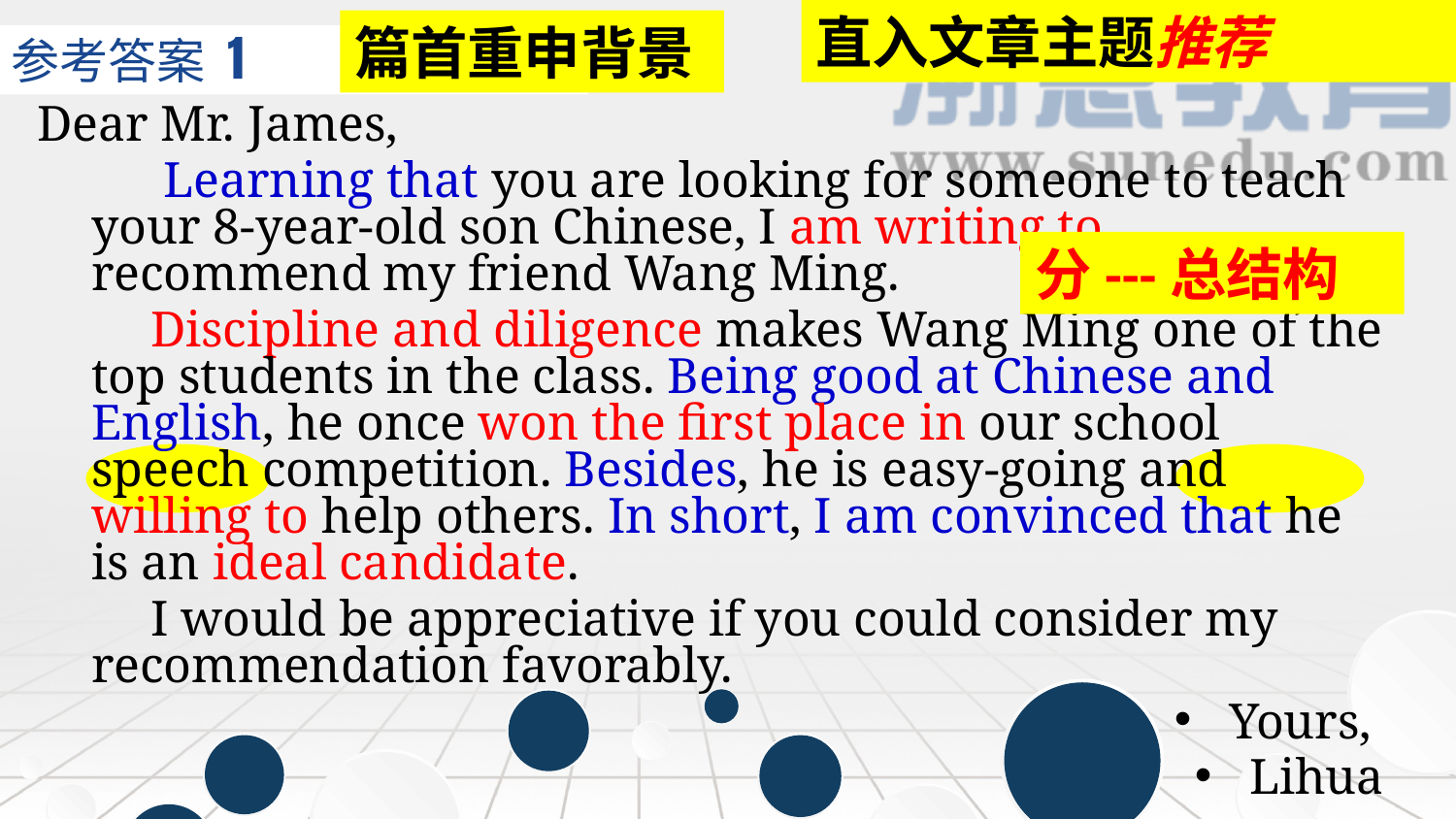

直入文章主题推荐
篇首重申背景
参考答案 1
We provide the best way to  your business.
Dear Mr. James,
          Learning that you are looking for someone to teach your 8-year-old son Chinese, I am writing to recommend my friend Wang Ming.
         Discipline and diligence makes Wang Ming one of the top students in the class. Being good at Chinese and English, he once won the first place in our school speech competition. Besides, he is easy-going and willing to help others. In short, I am convinced that he is an ideal candidate.
         I would be appreciative if you could consider my recommendation favorably.
Yours,
Lihua
分---总结构